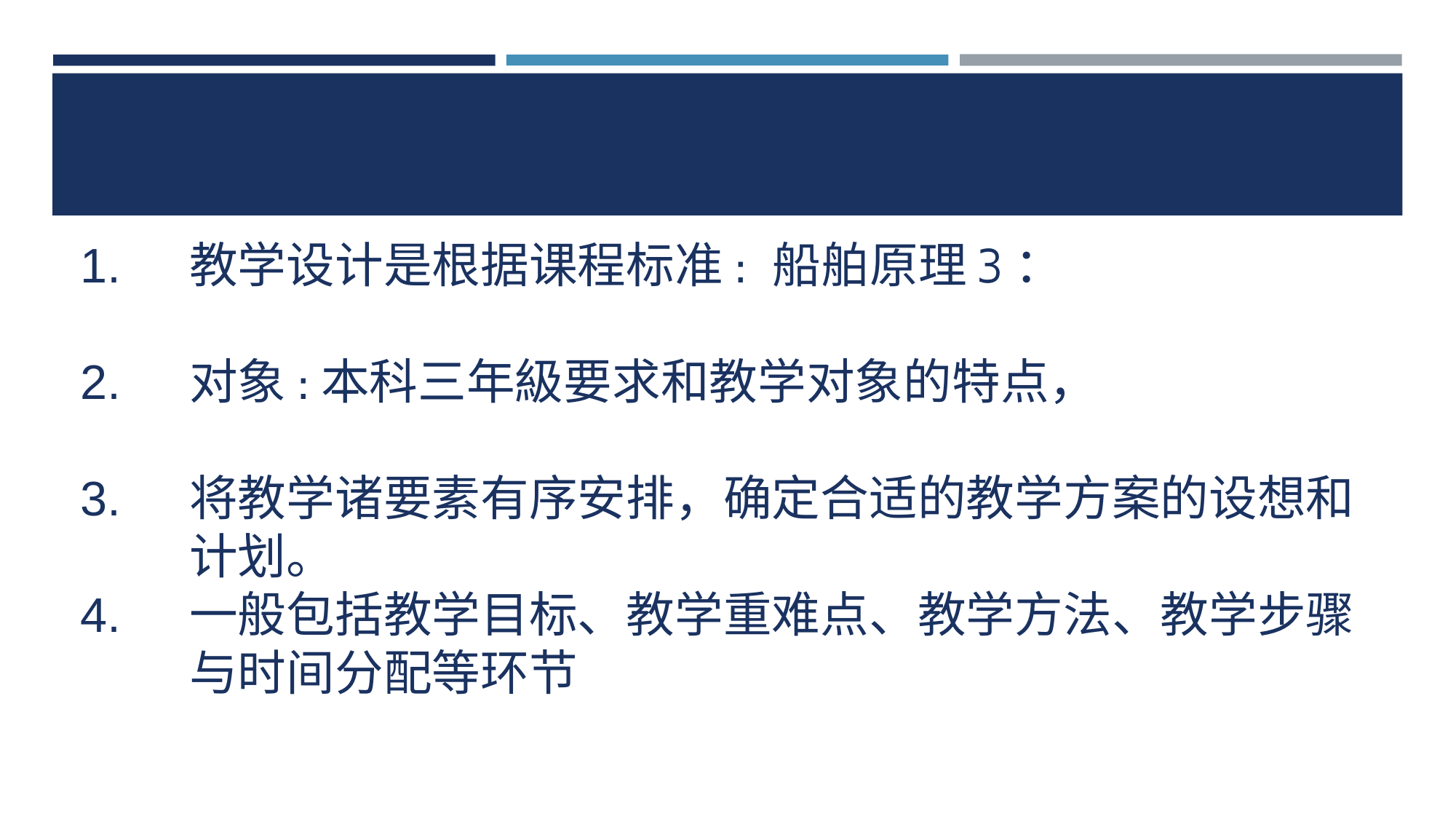

#
教学设计是根据课程标准: 船舶原理3：

对象:本科三年級要求和教学对象的特点，

将教学诸要素有序安排，确定合适的教学方案的设想和计划。
一般包括教学目标、教学重难点、教学方法、教学步骤与时间分配等环节